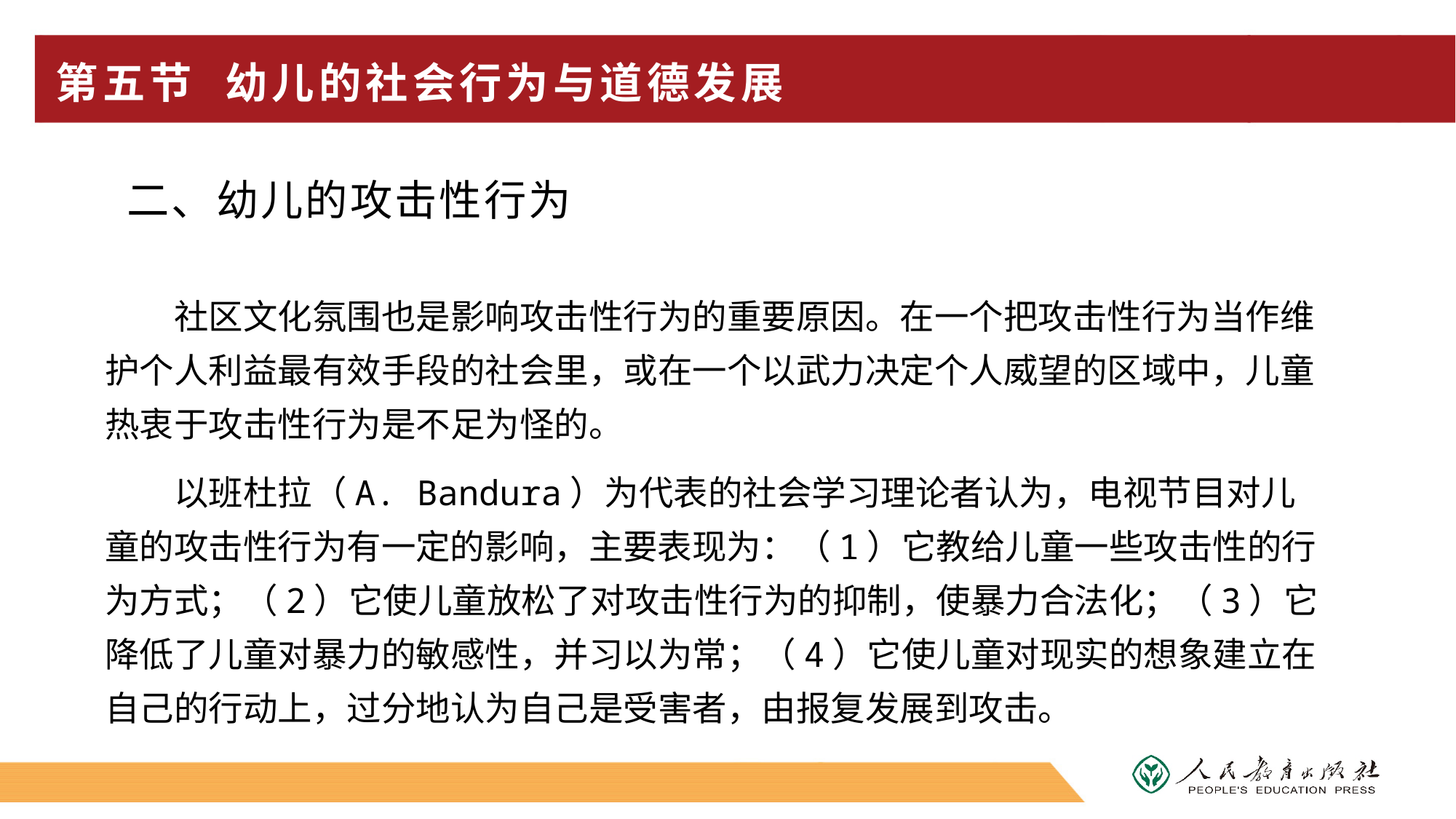

# 第五节  幼儿的社会行为与道德发展
 二、幼儿的攻击性行为
社区文化氛围也是影响攻击性行为的重要原因。在一个把攻击性行为当作维护个人利益最有效手段的社会里，或在一个以武力决定个人威望的区域中，儿童热衷于攻击性行为是不足为怪的。
以班杜拉（A. Bandura）为代表的社会学习理论者认为，电视节目对儿童的攻击性行为有一定的影响，主要表现为：（1）它教给儿童一些攻击性的行为方式；（2）它使儿童放松了对攻击性行为的抑制，使暴力合法化；（3）它降低了儿童对暴力的敏感性，并习以为常；（4）它使儿童对现实的想象建立在自己的行动上，过分地认为自己是受害者，由报复发展到攻击。